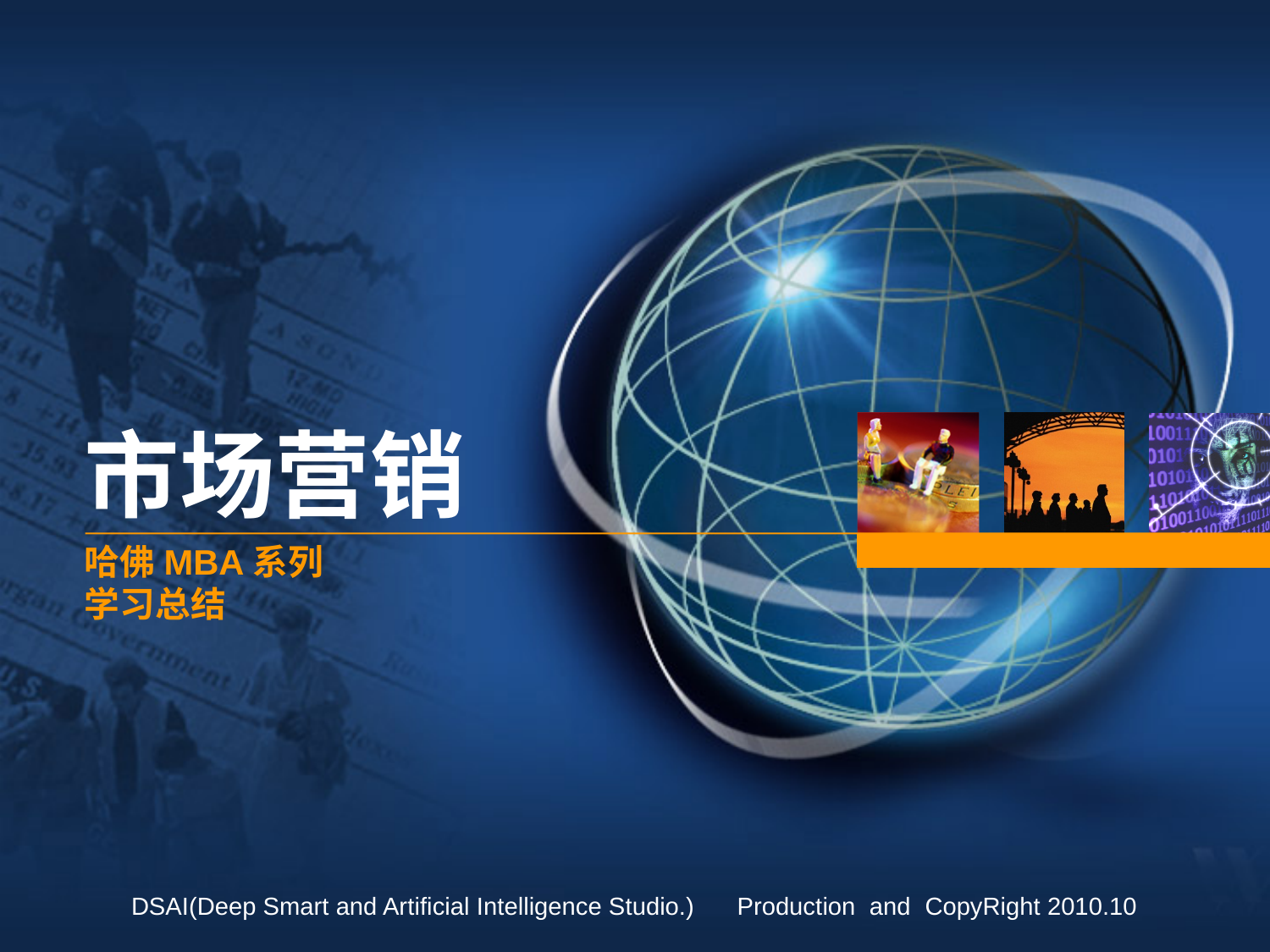

# 市场营销
哈佛MBA系列
学习总结
DSAI(Deep Smart and Artificial Intelligence Studio.)　 Production  and  CopyRight 2010.10